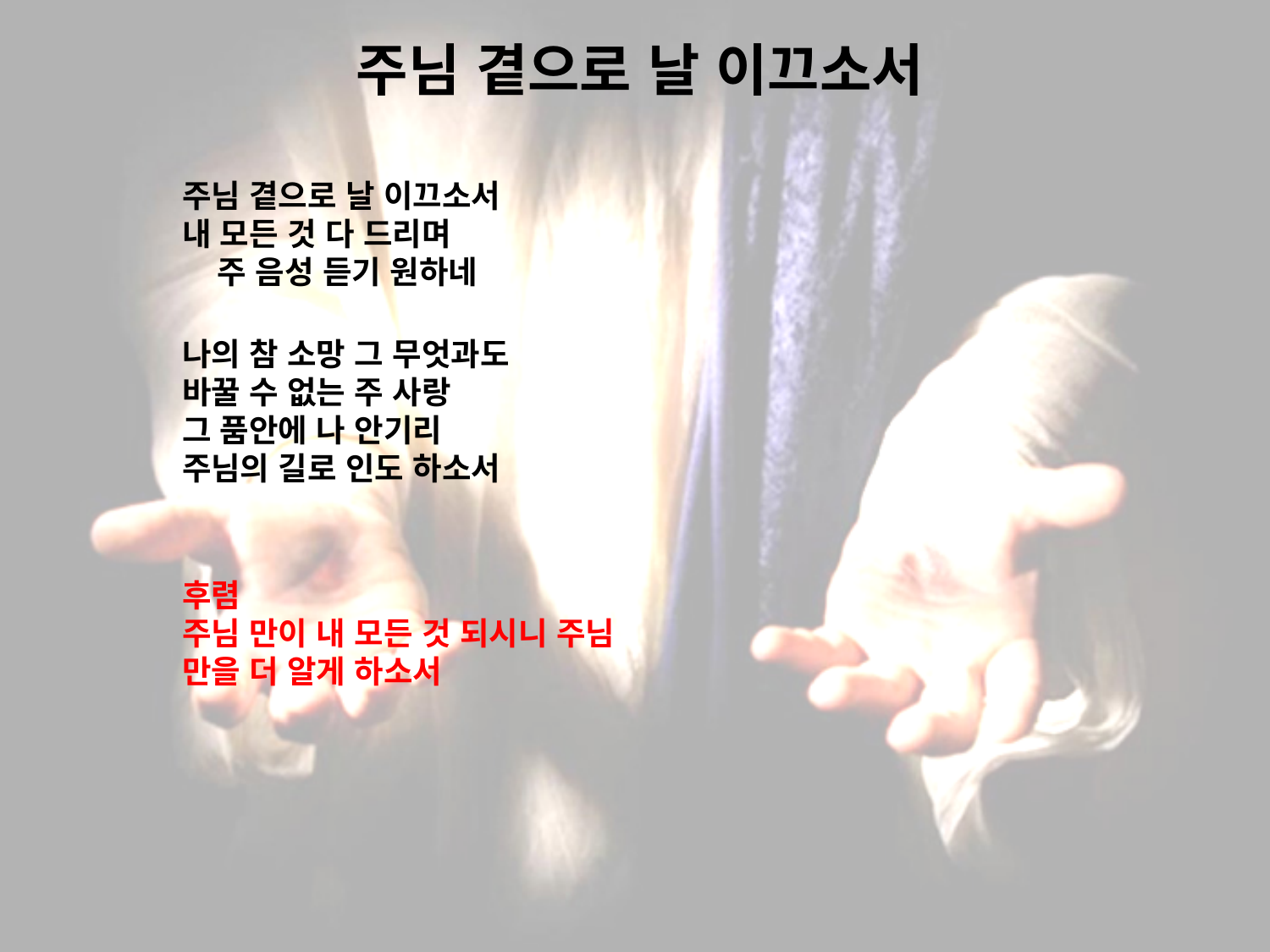

# 주님 곁으로 날 이끄소서
주님 곁으로 날 이끄소서
내 모든 것 다 드리며                        주 음성 듣기 원하네
나의 참 소망 그 무엇과도
바꿀 수 없는 주 사랑                    그 품안에 나 안기리
주님의 길로 인도 하소서

후렴
주님 만이 내 모든 것 되시니 주님 만을 더 알게 하소서